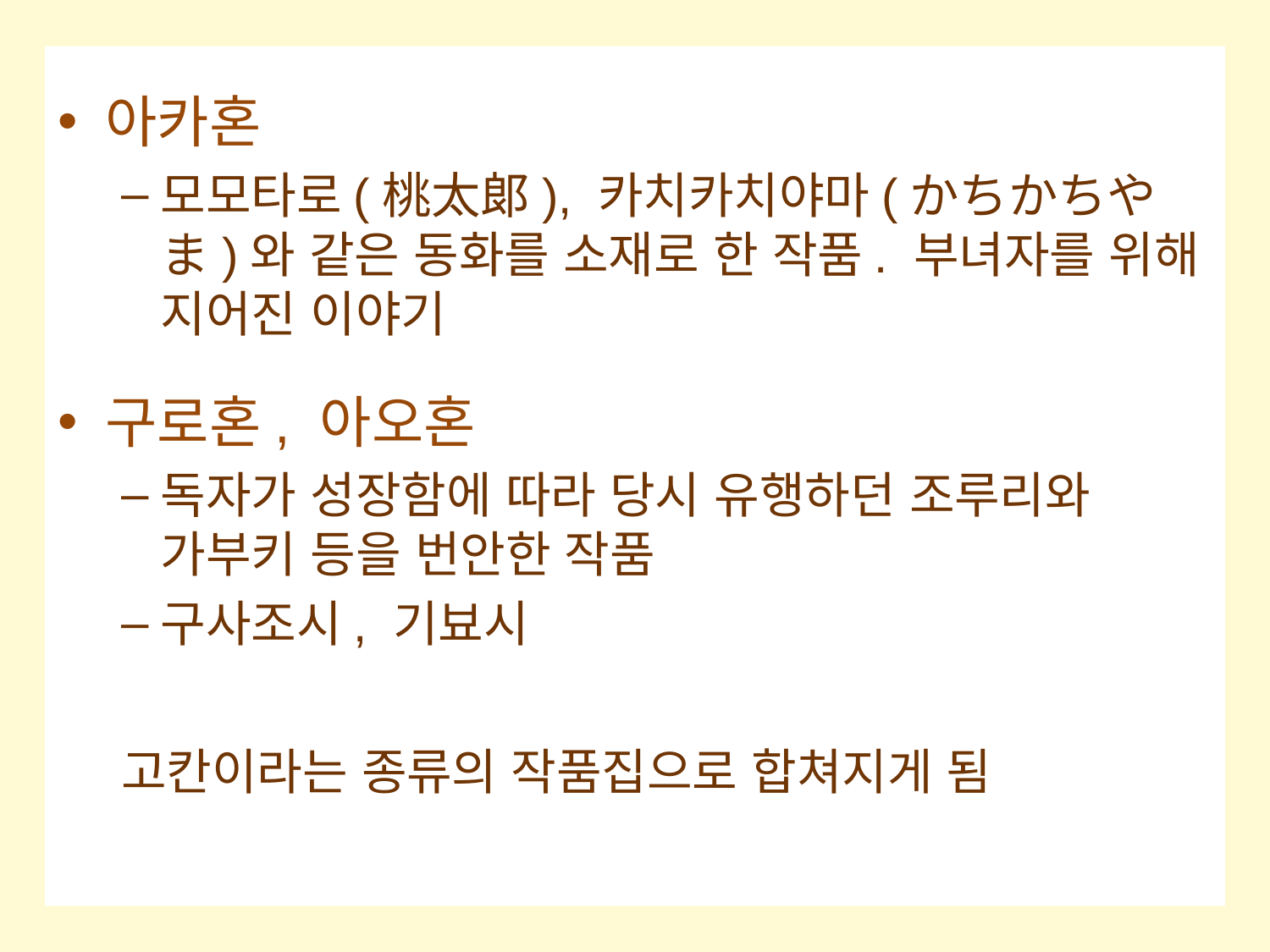

아카혼
모모타로(桃太郞), 카치카치야마(かちかちやま)와 같은 동화를 소재로 한 작품. 부녀자를 위해 지어진 이야기
구로혼, 아오혼
독자가 성장함에 따라 당시 유행하던 조루리와 가부키 등을 번안한 작품
구사조시, 기뵤시

고칸이라는 종류의 작품집으로 합쳐지게 됨